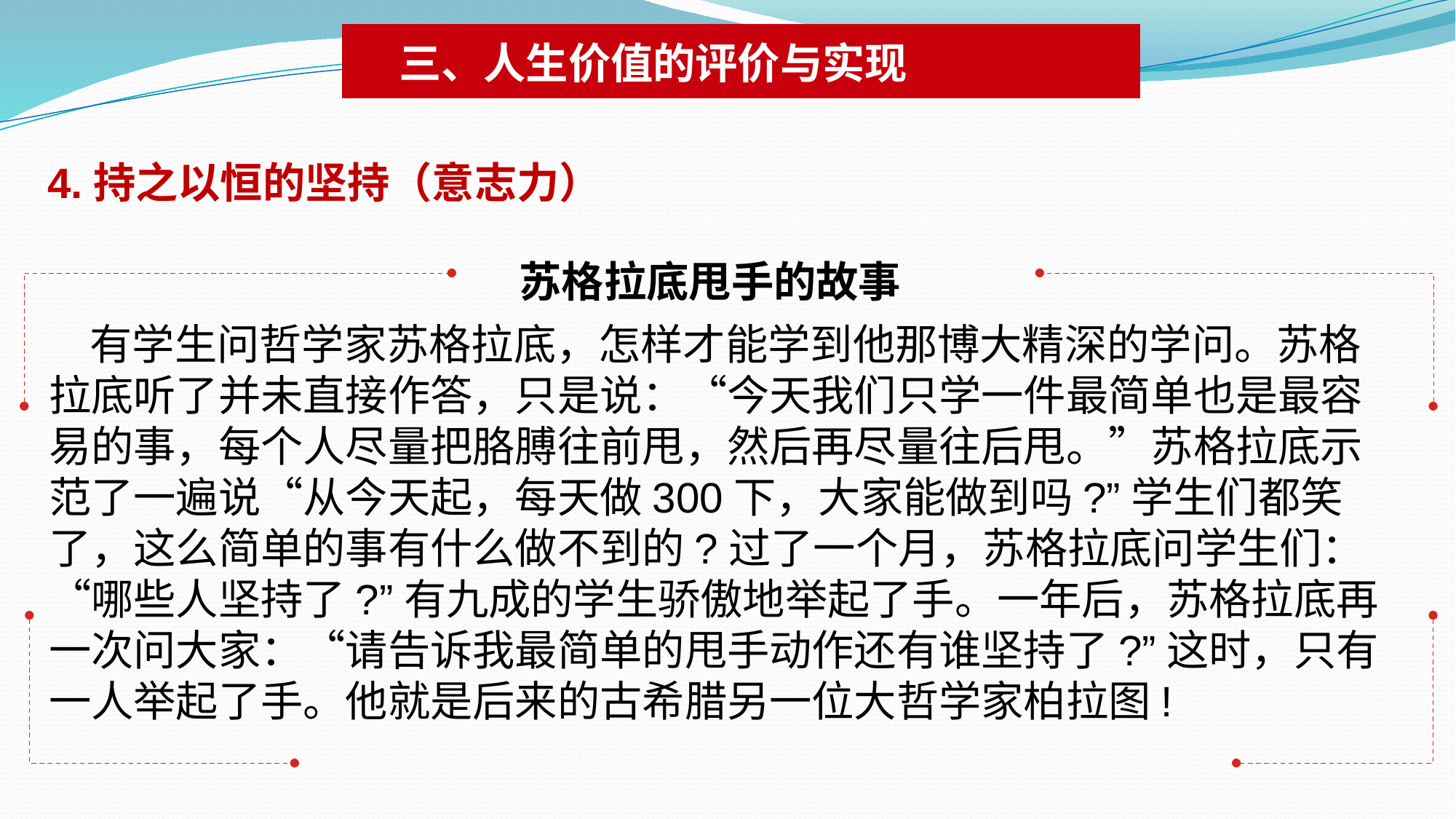

三、人生价值的评价与实现
4.持之以恒的坚持（意志力）
苏格拉底甩手的故事

     有学生问哲学家苏格拉底，怎样才能学到他那博大精深的学问。苏格拉底听了并未直接作答，只是说：“今天我们只学一件最简单也是最容易的事，每个人尽量把胳膊往前甩，然后再尽量往后甩。”苏格拉底示范了一遍说“从今天起，每天做300下，大家能做到吗?”学生们都笑了，这么简单的事有什么做不到的?过了一个月，苏格拉底问学生们：“哪些人坚持了?”有九成的学生骄傲地举起了手。一年后，苏格拉底再一次问大家：“请告诉我最简单的甩手动作还有谁坚持了?”这时，只有一人举起了手。他就是后来的古希腊另一位大哲学家柏拉图!